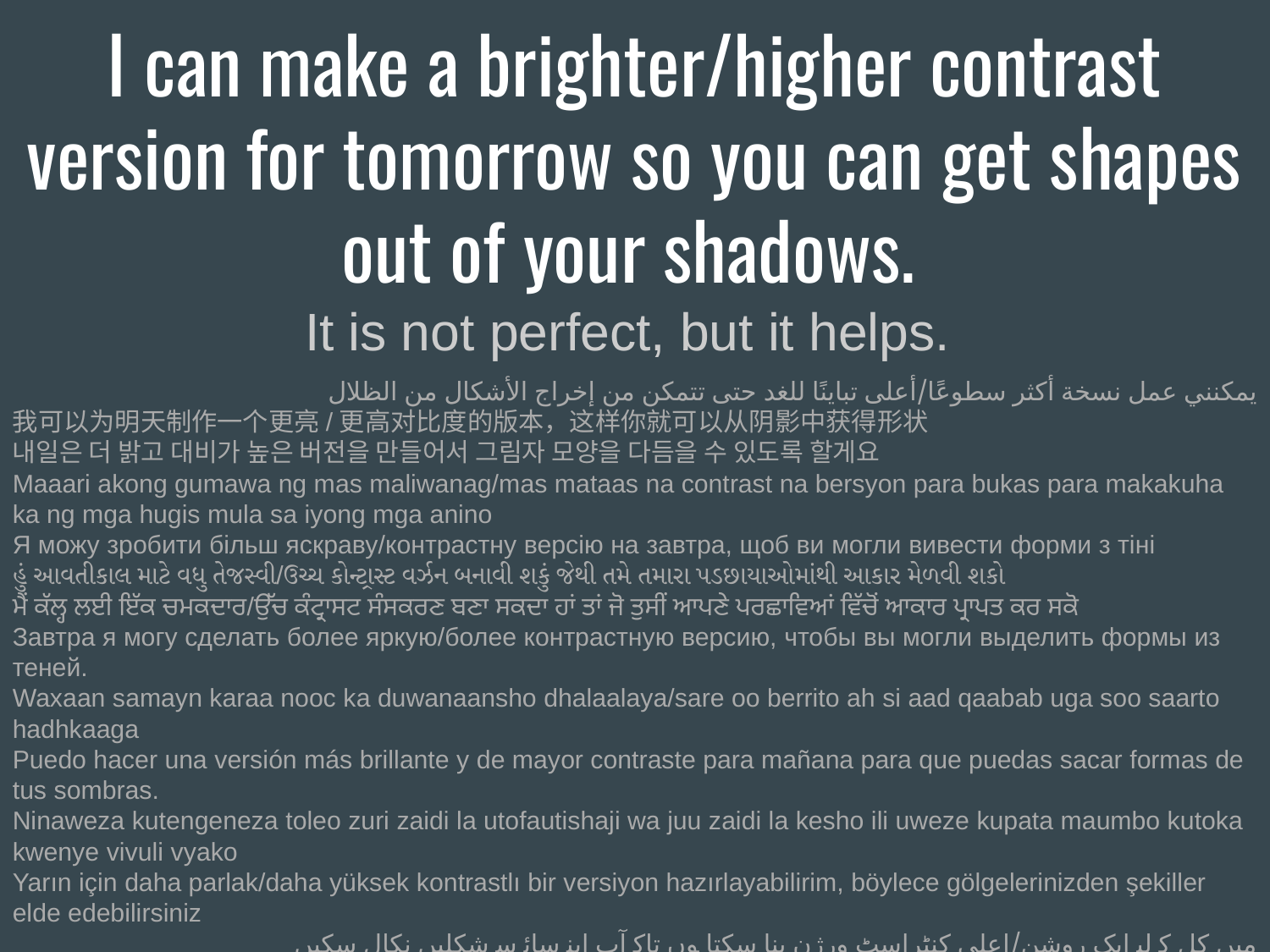

I can make a brighter/higher contrast version for tomorrow so you can get shapes out of your shadows.
It is not perfect, but it helps.
يمكنني عمل نسخة أكثر سطوعًا/أعلى تباينًا للغد حتى تتمكن من إخراج الأشكال من الظلال
我可以为明天制作一个更亮/更高对比度的版本，这样你就可以从阴影中获得形状
내일은 더 밝고 대비가 높은 버전을 만들어서 그림자 모양을 다듬을 수 있도록 할게요
Maaari akong gumawa ng mas maliwanag/mas mataas na contrast na bersyon para bukas para makakuha ka ng mga hugis mula sa iyong mga anino
Я можу зробити більш яскраву/контрастну версію на завтра, щоб ви могли вивести форми з тіні
હું આવતીકાલ માટે વધુ તેજસ્વી/ઉચ્ચ કોન્ટ્રાસ્ટ વર્ઝન બનાવી શકું જેથી તમે તમારા પડછાયાઓમાંથી આકાર મેળવી શકો
ਮੈਂ ਕੱਲ੍ਹ ਲਈ ਇੱਕ ਚਮਕਦਾਰ/ਉੱਚ ਕੰਟ੍ਰਾਸਟ ਸੰਸਕਰਣ ਬਣਾ ਸਕਦਾ ਹਾਂ ਤਾਂ ਜੋ ਤੁਸੀਂ ਆਪਣੇ ਪਰਛਾਵਿਆਂ ਵਿੱਚੋਂ ਆਕਾਰ ਪ੍ਰਾਪਤ ਕਰ ਸਕੋ
Завтра я могу сделать более яркую/более контрастную версию, чтобы вы могли выделить формы из теней.
Waxaan samayn karaa nooc ka duwanaansho dhalaalaya/sare oo berrito ah si aad qaabab uga soo saarto hadhkaaga
Puedo hacer una versión más brillante y de mayor contraste para mañana para que puedas sacar formas de tus sombras.
Ninaweza kutengeneza toleo zuri zaidi la utofautishaji wa juu zaidi la kesho ili uweze kupata maumbo kutoka kwenye vivuli vyako
Yarın için daha parlak/daha yüksek kontrastlı bir versiyon hazırlayabilirim, böylece gölgelerinizden şekiller elde edebilirsiniz
میں کل کے لیے ایک روشن/اعلی کنٹراسٹ ورژن بنا سکتا ہوں تاکہ آپ اپنے سائے سے شکلیں نکال سکیں